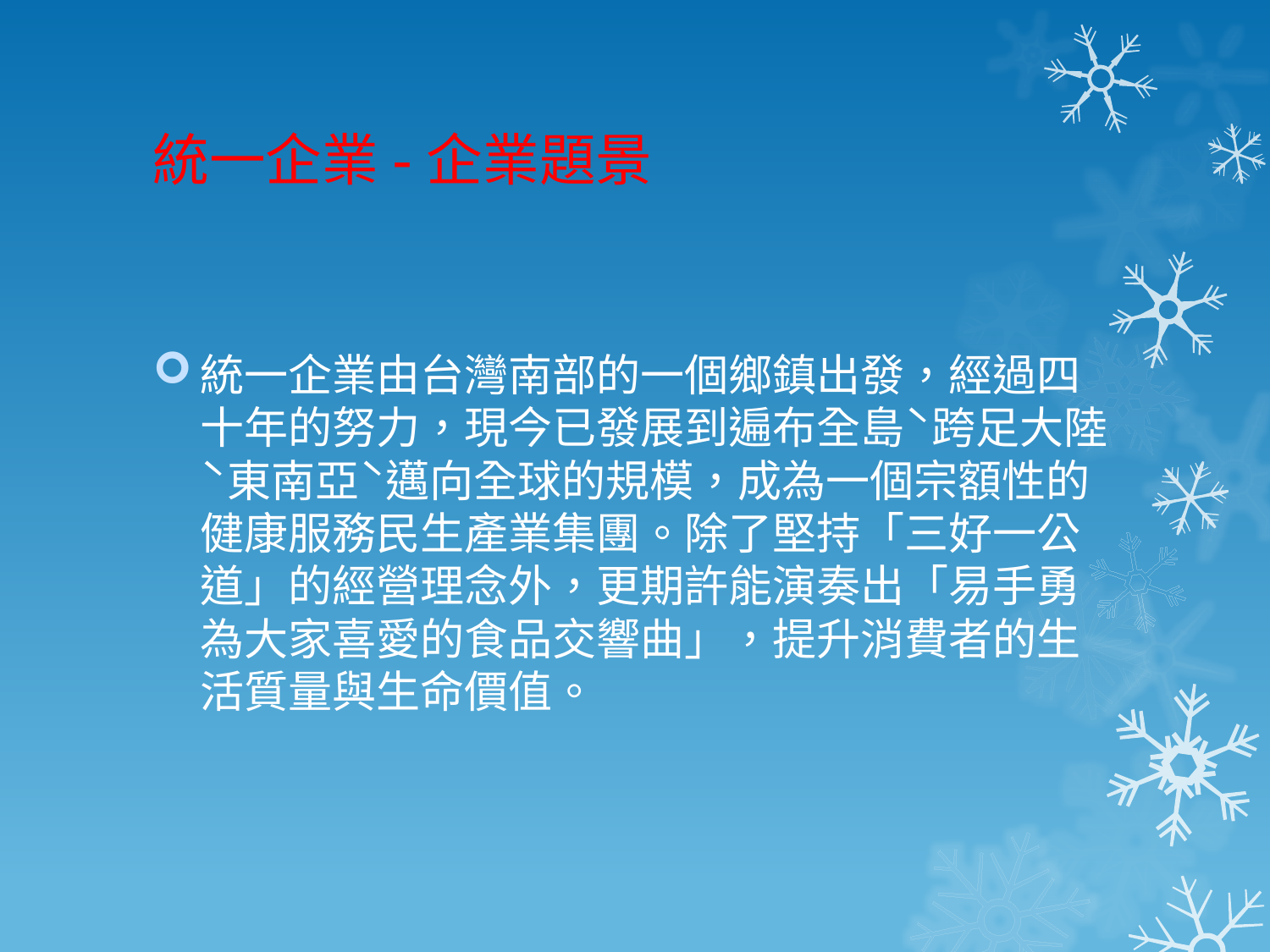

# 統一企業-企業題景
統一企業由台灣南部的一個鄉鎮出發，經過四十年的努力，現今已發展到遍布全島ˋ跨足大陸ˋ東南亞ˋ邁向全球的規模，成為一個宗額性的健康服務民生產業集團。除了堅持「三好一公道」的經營理念外，更期許能演奏出「易手勇為大家喜愛的食品交響曲」，提升消費者的生活質量與生命價值。